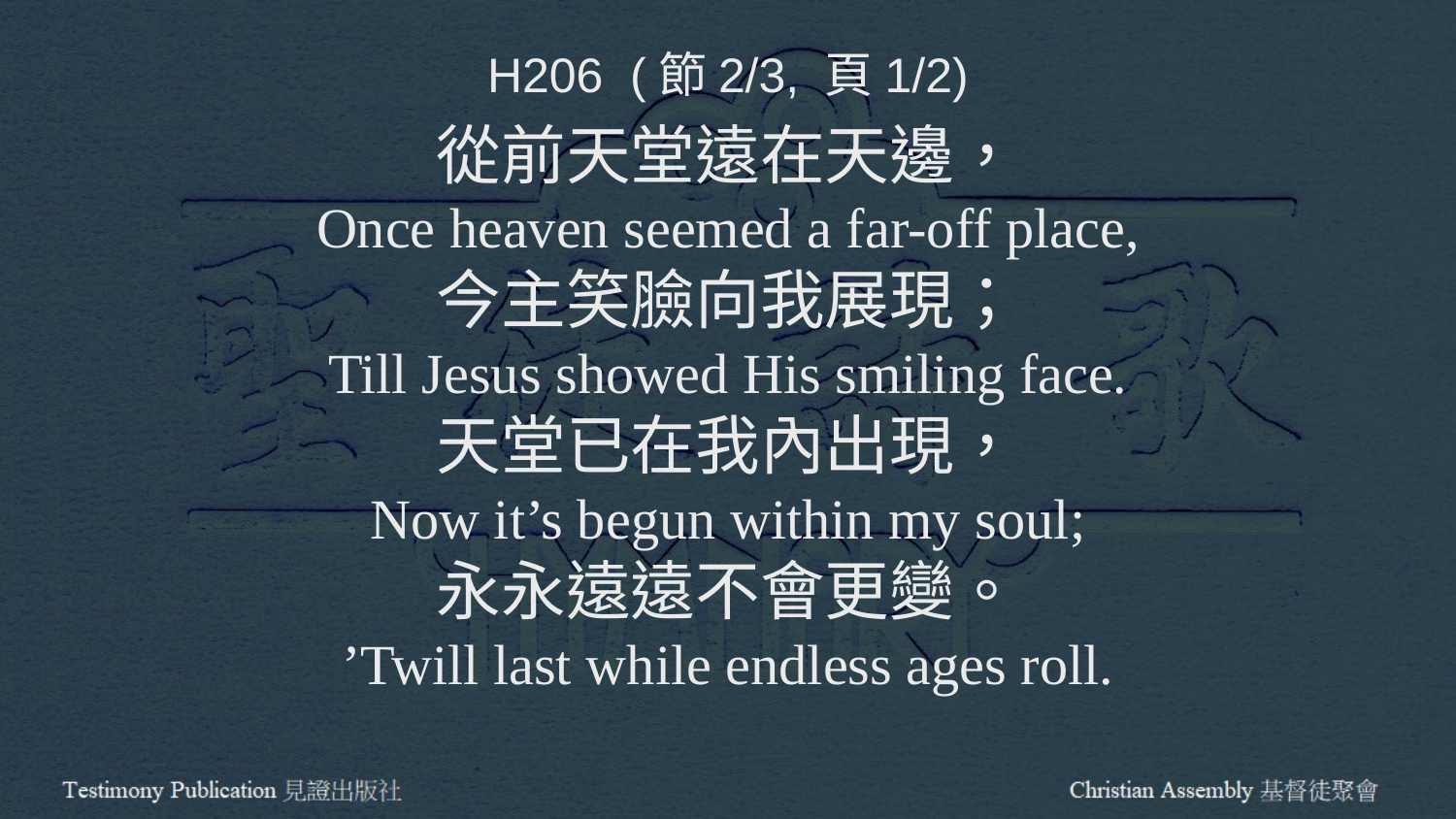

H206  (節2/3, 頁1/2)
從前天堂遠在天邊，
Once heaven seemed a far-off place,
今主笑臉向我展現；
Till Jesus showed His smiling face.
天堂已在我內出現，
Now it’s begun within my soul;
永永遠遠不會更變。
’Twill last while endless ages roll.